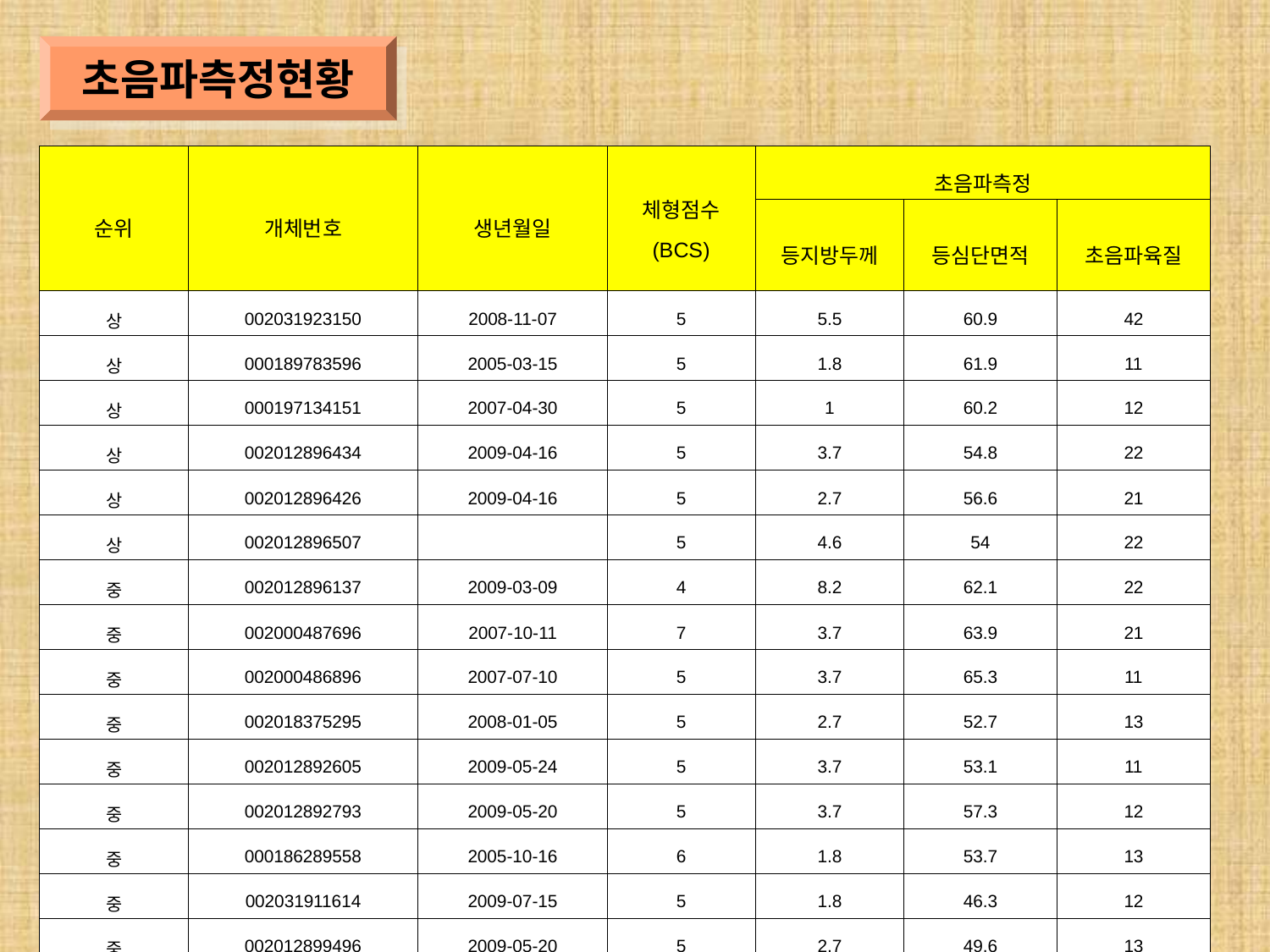

초음파측정현황
| 순위 | 개체번호 | 생년월일 | 체형점수 (BCS) | 초음파측정 |  |  |
| --- | --- | --- | --- | --- | --- | --- |
|  |  |  |  | 등지방두께 | 등심단면적 | 초음파육질 |
| 상 | 002031923150 | 2008-11-07 | 5 | 5.5 | 60.9 | 42 |
| 상 | 000189783596 | 2005-03-15 | 5 | 1.8 | 61.9 | 11 |
| 상 | 000197134151 | 2007-04-30 | 5 | 1 | 60.2 | 12 |
| 상 | 002012896434 | 2009-04-16 | 5 | 3.7 | 54.8 | 22 |
| 상 | 002012896426 | 2009-04-16 | 5 | 2.7 | 56.6 | 21 |
| 상 | 002012896507 |  | 5 | 4.6 | 54 | 22 |
| 중 | 002012896137 | 2009-03-09 | 4 | 8.2 | 62.1 | 22 |
| 중 | 002000487696 | 2007-10-11 | 7 | 3.7 | 63.9 | 21 |
| 중 | 002000486896 | 2007-07-10 | 5 | 3.7 | 65.3 | 11 |
| 중 | 002018375295 | 2008-01-05 | 5 | 2.7 | 52.7 | 13 |
| 중 | 002012892605 | 2009-05-24 | 5 | 3.7 | 53.1 | 11 |
| 중 | 002012892793 | 2009-05-20 | 5 | 3.7 | 57.3 | 12 |
| 중 | 000186289558 | 2005-10-16 | 6 | 1.8 | 53.7 | 13 |
| 중 | 002031911614 | 2009-07-15 | 5 | 1.8 | 46.3 | 12 |
| 중 | 002012899496 | 2009-05-20 | 5 | 2.7 | 49.6 | 13 |
| 하 | 002000453978 | 2008-04-20 | 4 | 1 | 50.6 | 11 |
| 평 균 |  |  | 5.06 | 3.27 | 56.44 |  |